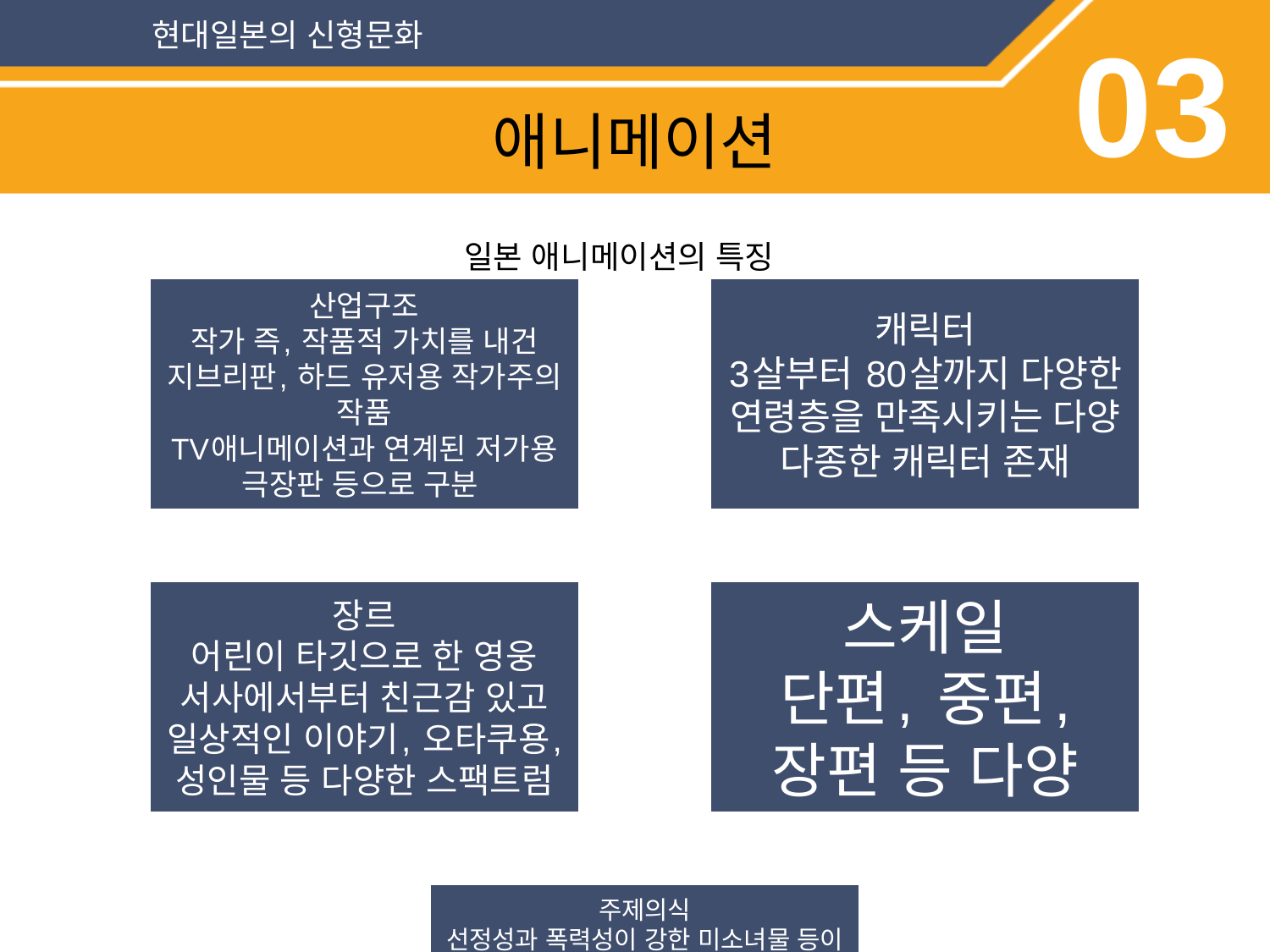

현대일본의 신형문화
03
애니메이션
일본 애니메이션의 특징
산업구조
작가 즉, 작품적 가치를 내건 지브리판, 하드 유저용 작가주의 작품
TV애니메이션과 연계된 저가용 극장판 등으로 구분
캐릭터
3살부터 80살까지 다양한 연령층을 만족시키는 다양 다종한 캐릭터 존재
장르
어린이 타깃으로 한 영웅 서사에서부터 친근감 있고 일상적인 이야기, 오타쿠용, 성인물 등 다양한 스팩트럼
스케일
단편, 중편, 장편 등 다양
주제의식